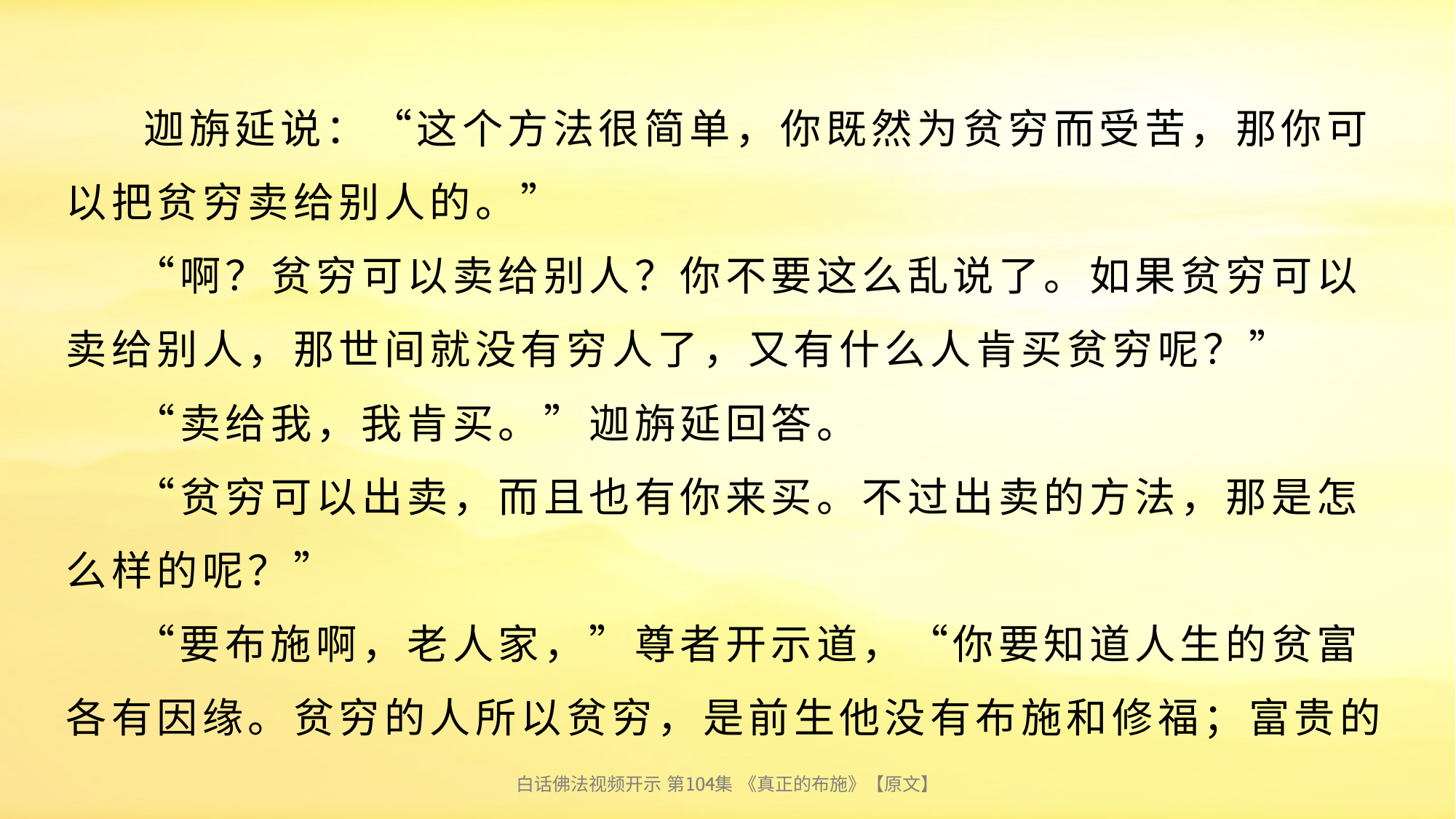

# 迦旃延说：“这个方法很简单，你既然为贫穷而受苦，那你可以把贫穷卖给别人的。” “啊？贫穷可以卖给别人？你不要这么乱说了。如果贫穷可以卖给别人，那世间就没有穷人了，又有什么人肯买贫穷呢？” “卖给我，我肯买。”迦旃延回答。 “贫穷可以出卖，而且也有你来买。不过出卖的方法，那是怎么样的呢？” “要布施啊，老人家，”尊者开示道，“你要知道人生的贫富各有因缘。贫穷的人所以贫穷，是前生他没有布施和修福；富贵的
白话佛法视频开示 第104集 《真正的布施》【原文】